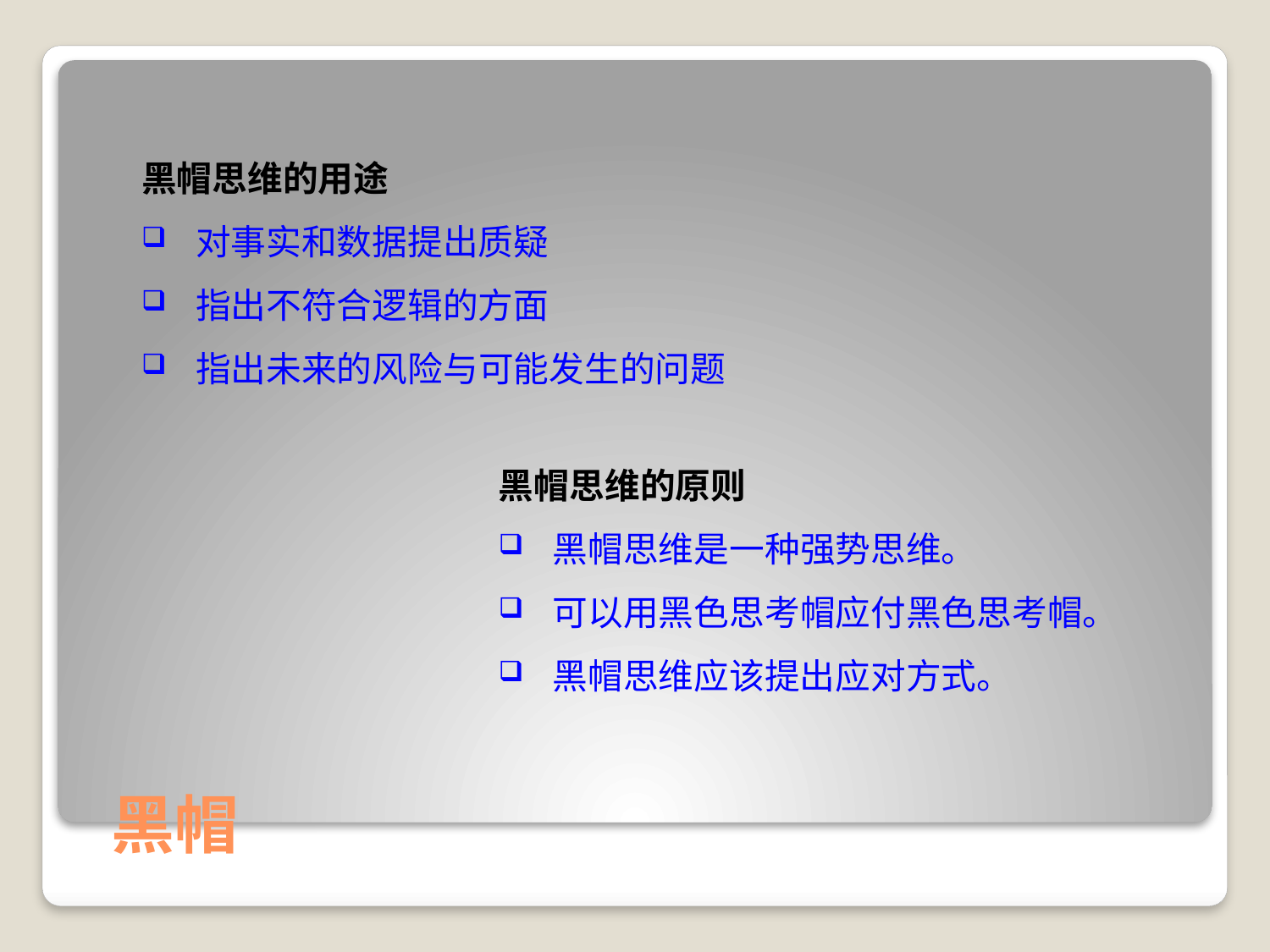

黑帽思维的用途
  对事实和数据提出质疑
  指出不符合逻辑的方面
  指出未来的风险与可能发生的问题
黑帽思维的原则
  黑帽思维是一种强势思维。
  可以用黑色思考帽应付黑色思考帽。
  黑帽思维应该提出应对方式。
# 黑帽